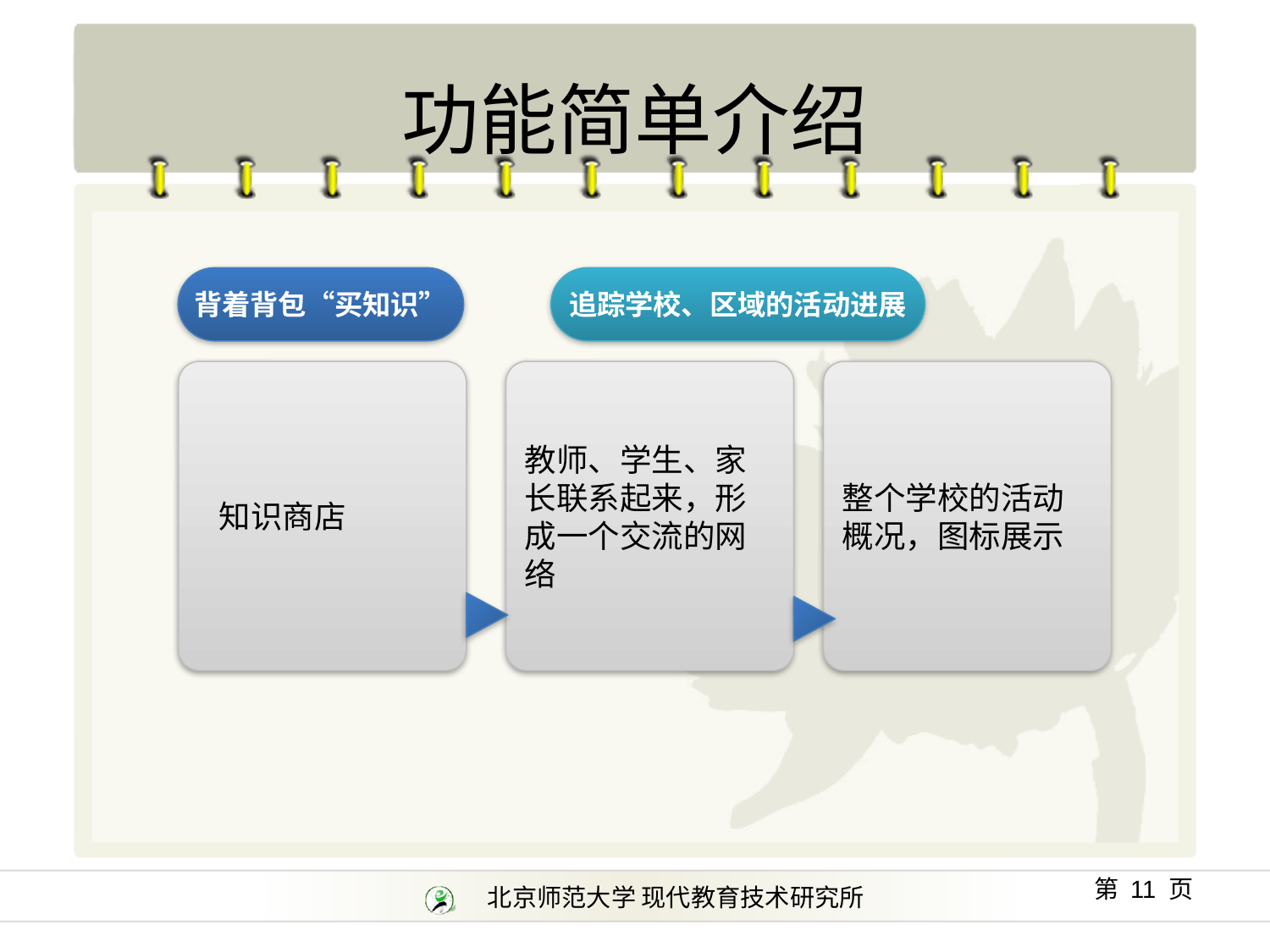

# 功能简单介绍
背着背包“买知识”
追踪学校、区域的活动进展
  知识商店
教师、学生、家长联系起来，形成一个交流的网络
整个学校的活动概况，图标展示

第 11 页